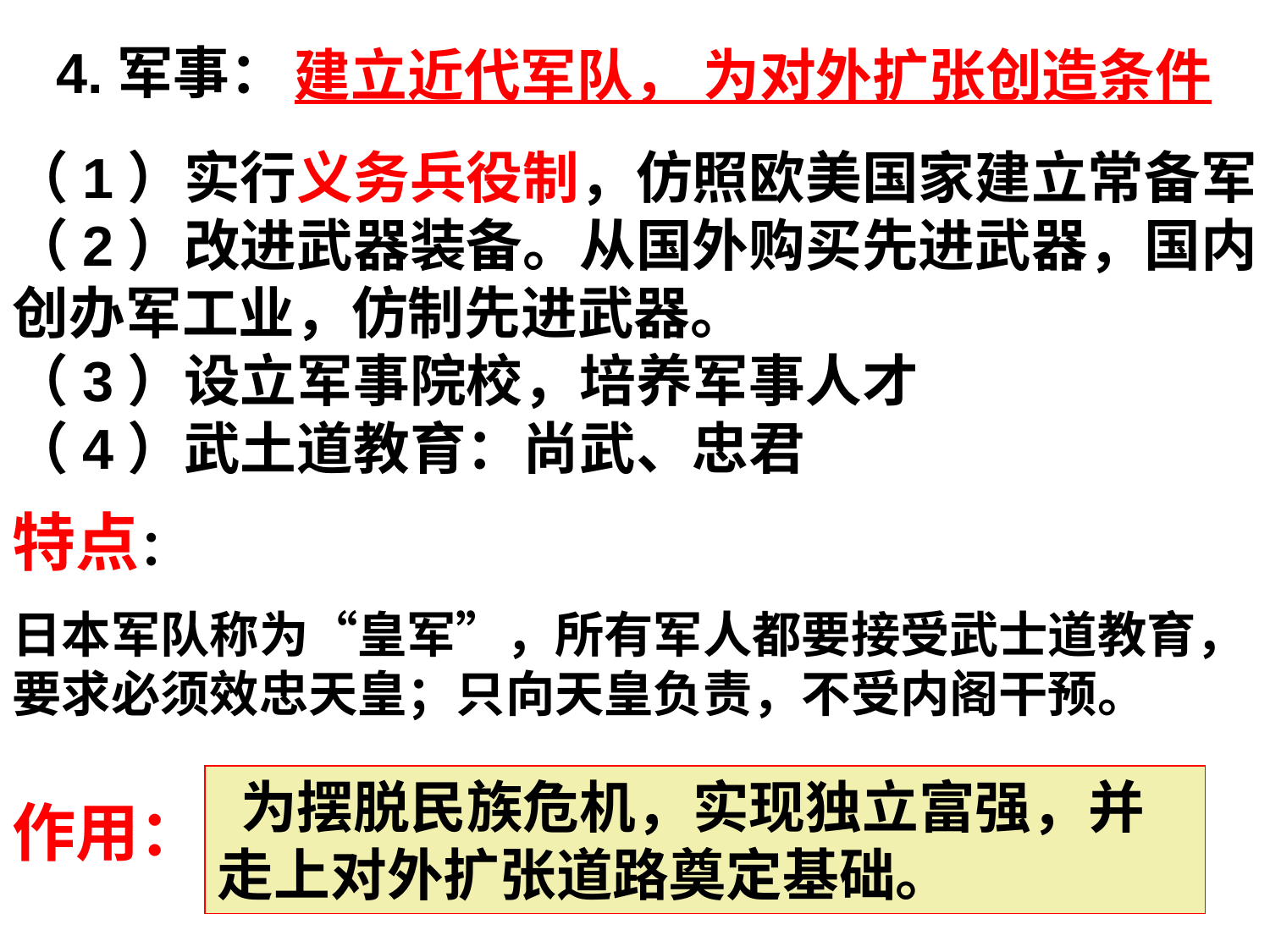

建立近代军队， 为对外扩张创造条件
4.军事：
（1）实行义务兵役制，仿照欧美国家建立常备军
（2）改进武器装备。从国外购买先进武器，国内创办军工业，仿制先进武器。
（3）设立军事院校，培养军事人才
（4）武土道教育：尚武、忠君
特点：
日本军队称为“皇军”，所有军人都要接受武士道教育，要求必须效忠天皇；只向天皇负责，不受内阁干预。
 为摆脱民族危机，实现独立富强，并走上对外扩张道路奠定基础。
作用：